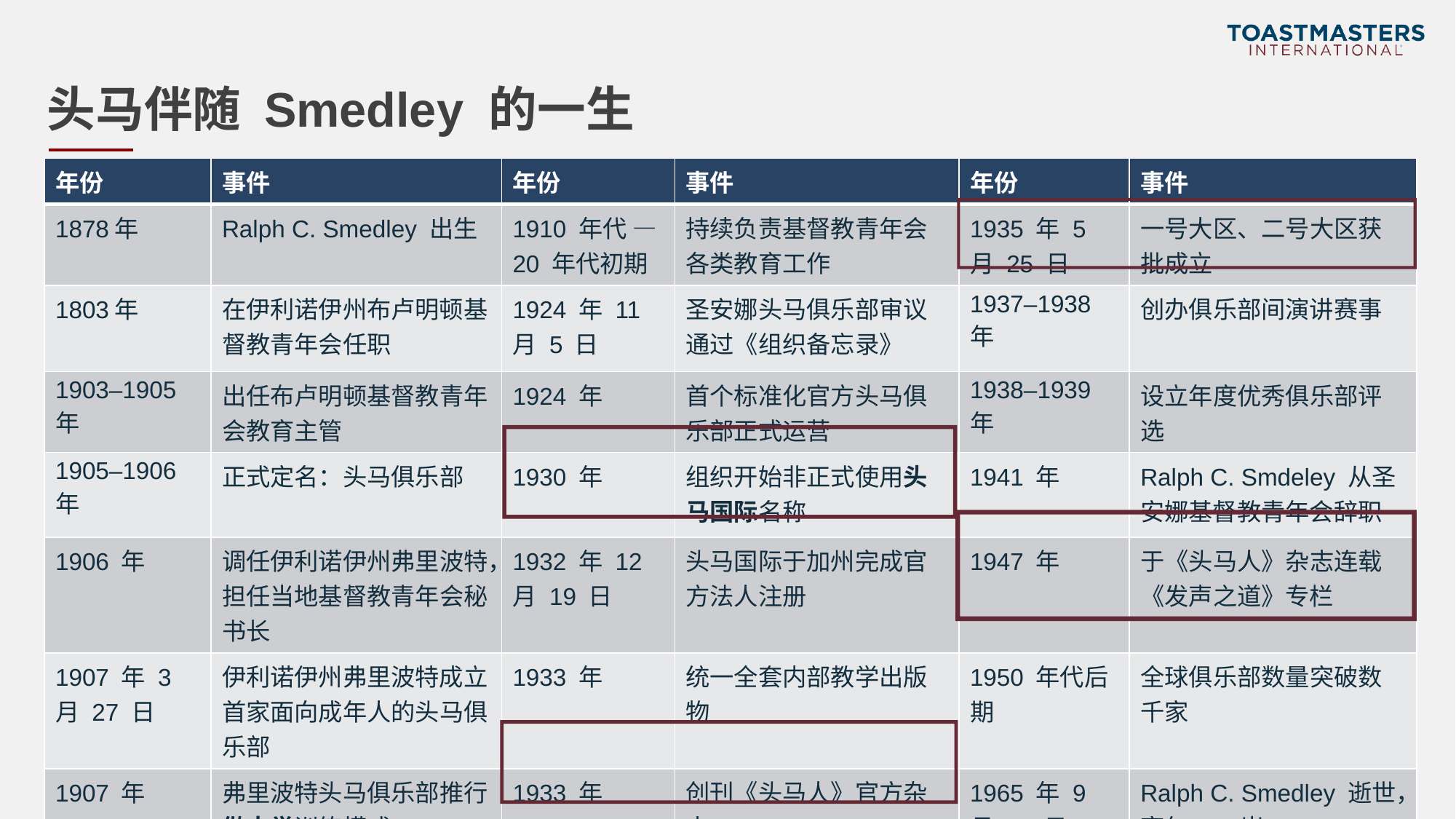

# 头马伴随 Smedley 的一生
| 年份 | 事件 | 年份 | 事件 | 年份 | 事件 |
| --- | --- | --- | --- | --- | --- |
| 1878年 | Ralph C. Smedley 出生 | 1910 年代 —20 年代初期 | 持续负责基督教青年会各类教育工作 | 1935 年 5 月 25 日 | 一号大区、二号大区获批成立 |
| 1803年 | 在伊利诺伊州布卢明顿基督教青年会任职 | 1924 年 11 月 5 日 | 圣安娜头马俱乐部审议通过《组织备忘录》 | 1937–1938 年 | 创办俱乐部间演讲赛事 |
| 1903–1905 年 | 出任布卢明顿基督教青年会教育主管 | 1924 年 | 首个标准化官方头马俱乐部正式运营 | 1938–1939 年 | 设立年度优秀俱乐部评选 |
| 1905–1906 年 | 正式定名：头马俱乐部 | 1930 年 | 组织开始非正式使用头马国际名称 | 1941 年 | Ralph C. Smdeley 从圣安娜基督教青年会辞职 |
| 1906 年 | 调任伊利诺伊州弗里波特，担任当地基督教青年会秘书长 | 1932 年 12 月 19 日 | 头马国际于加州完成官方法人注册 | 1947 年 | 于《头马人》杂志连载《发声之道》专栏 |
| 1907 年 3 月 27 日 | 伊利诺伊州弗里波特成立首家面向成年人的头马俱乐部 | 1933 年 | 统一全套内部教学出版物 | 1950 年代后期 | 全球俱乐部数量突破数千家 |
| 1907 年 | 弗里波特头马俱乐部推行做中学训练模式 | 1933 年 | 创刊《头马人》官方杂志 | 1965 年 9 月 11 日 | Ralph C. Smedley 逝世，享年 87 岁 |